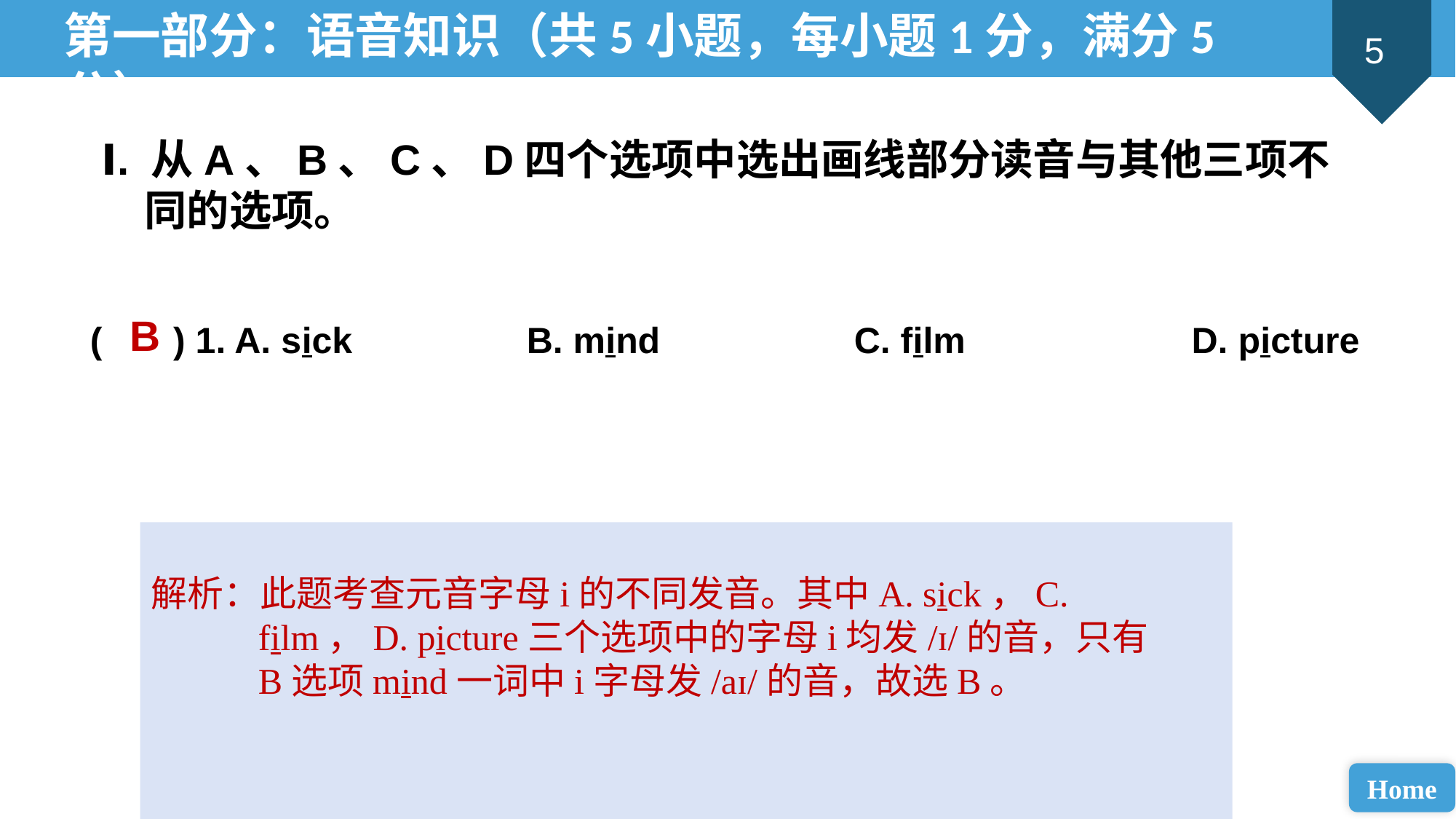

第一部分：语音知识（共5小题，每小题1分，满分5分）
Ⅰ. 从A、B、C、D四个选项中选出画线部分读音与其他三项不同的选项。
(       ) 1. A. sick 		B. mind 		C. film		 D. picture
B

解析：此题考查元音字母i的不同发音。其中A. sick，C. film，D. picture三个选项中的字母i均发/ɪ/的音，只有B选项mind一词中i字母发/aɪ/的音，故选B。